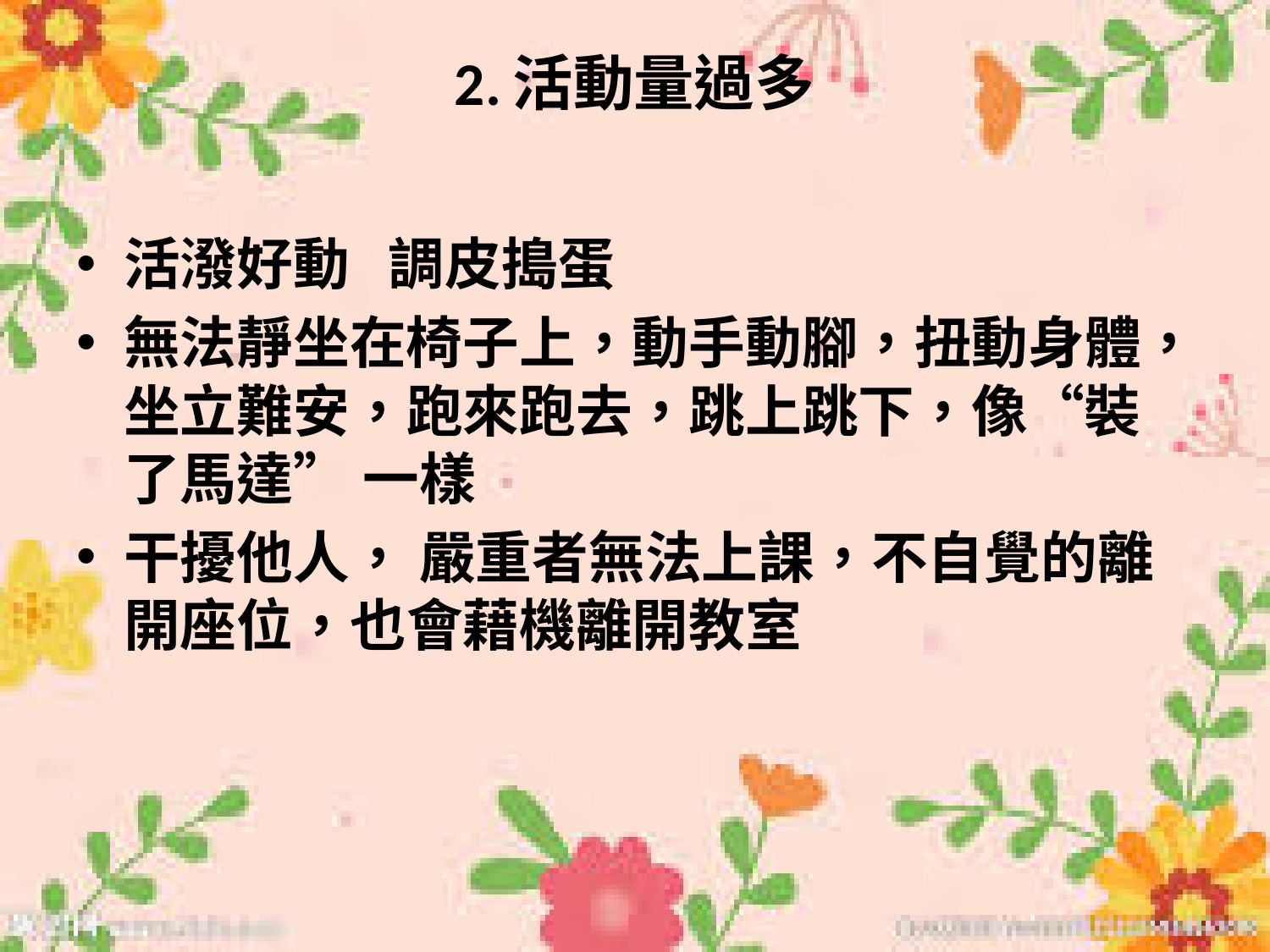

# 2.活動量過多
活潑好動   調皮搗蛋
無法靜坐在椅子上，動手動腳，扭動身體，坐立難安，跑來跑去，跳上跳下，像“裝了馬達” 一樣
干擾他人， 嚴重者無法上課，不自覺的離開座位，也會藉機離開教室